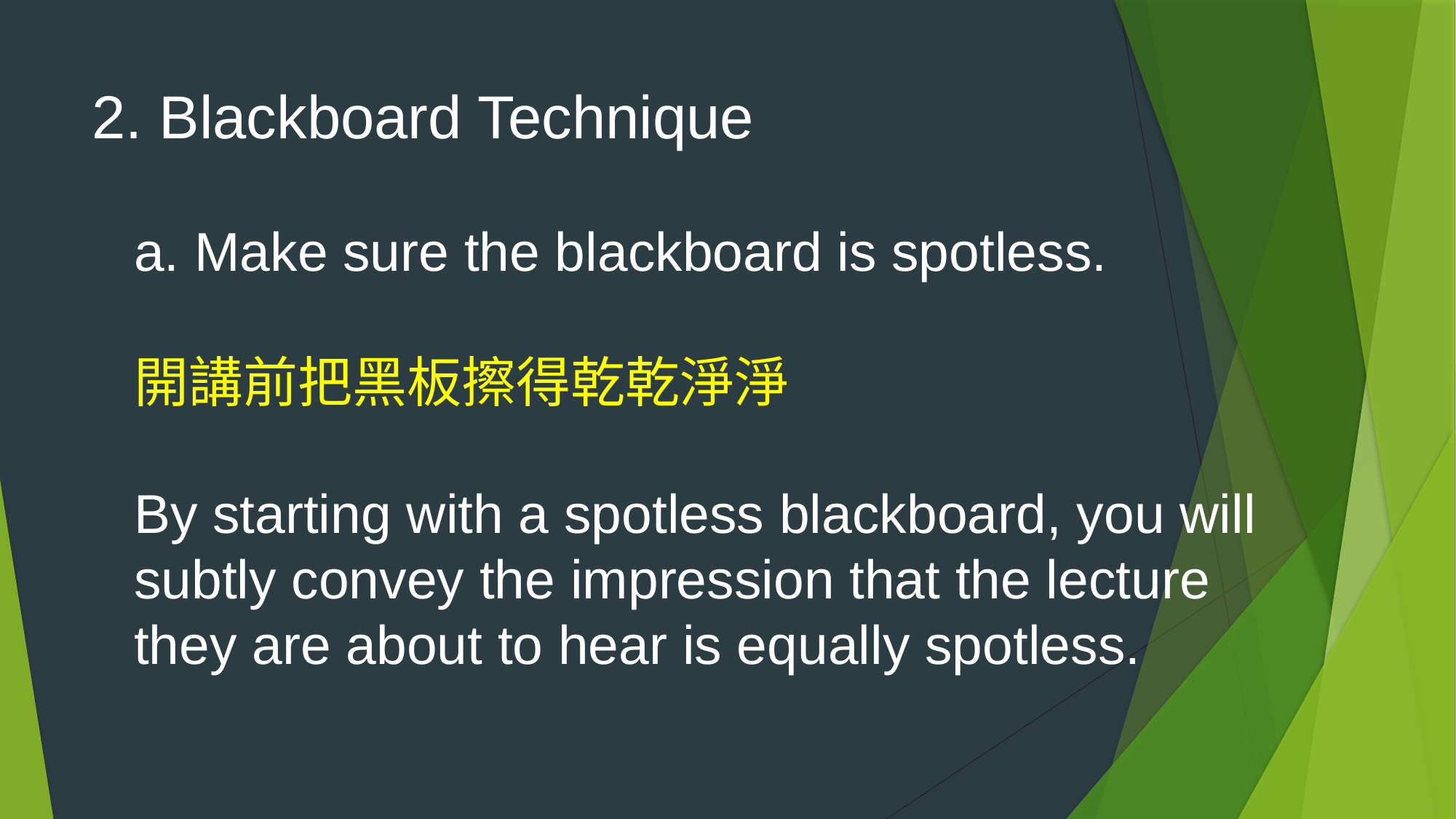

# 2. Blackboard Technique a. Make sure the blackboard is spotless. 開講前把黑板擦得乾乾淨淨 By starting with a spotless blackboard, you will subtly convey the impression that the lecture they are about to hear is equally spotless.